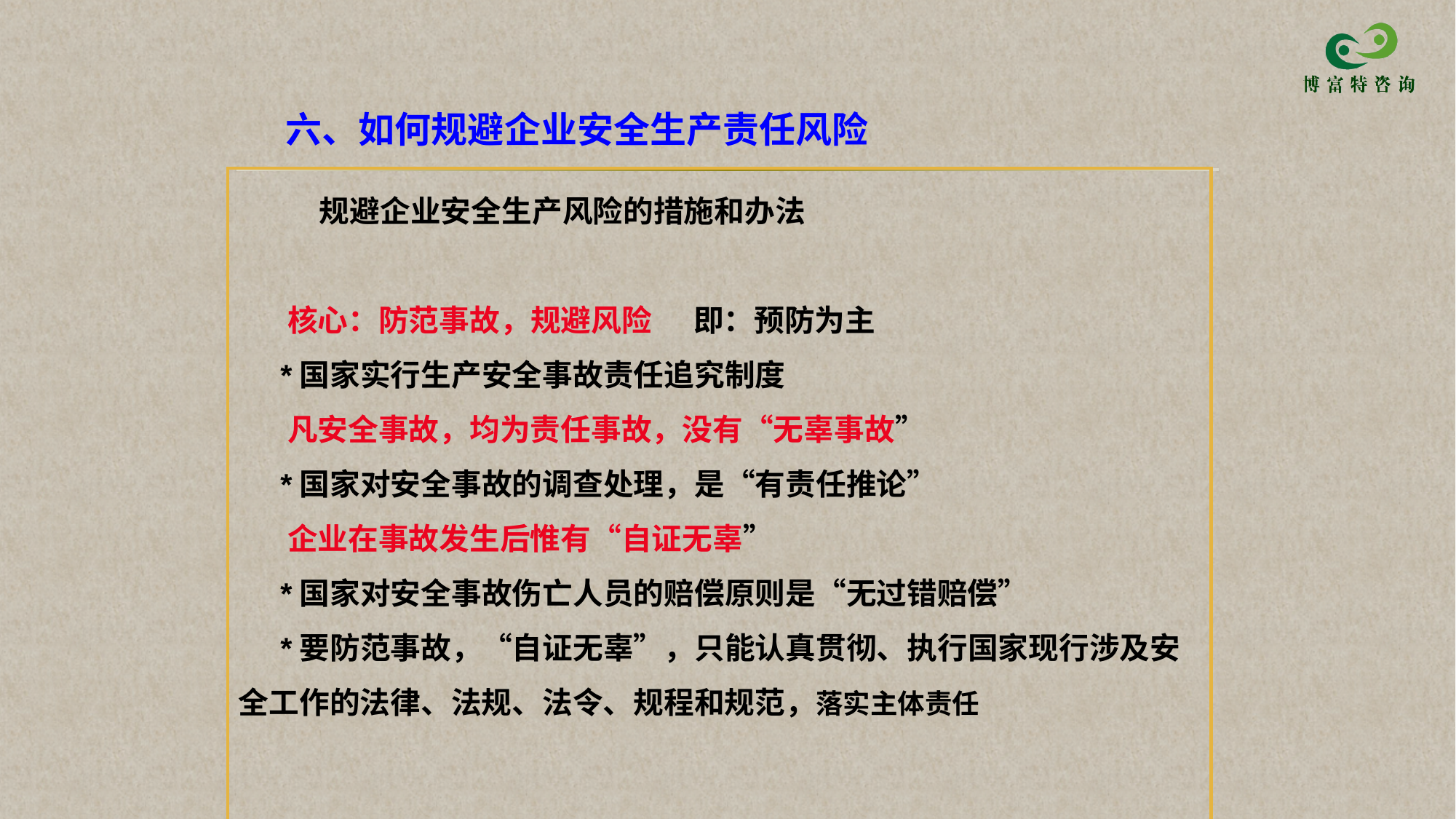

六、如何规避企业安全生产责任风险
            规避企业安全生产风险的措施和办法

      核心：防范事故，规避风险      即：预防为主
     *国家实行生产安全事故责任追究制度
      凡安全事故，均为责任事故，没有“无辜事故”
     *国家对安全事故的调查处理，是“有责任推论”
      企业在事故发生后惟有“自证无辜”
     *国家对安全事故伤亡人员的赔偿原则是“无过错赔偿”
     *要防范事故，“自证无辜”，只能认真贯彻、执行国家现行涉及安全工作的法律、法规、法令、规程和规范，落实主体责任